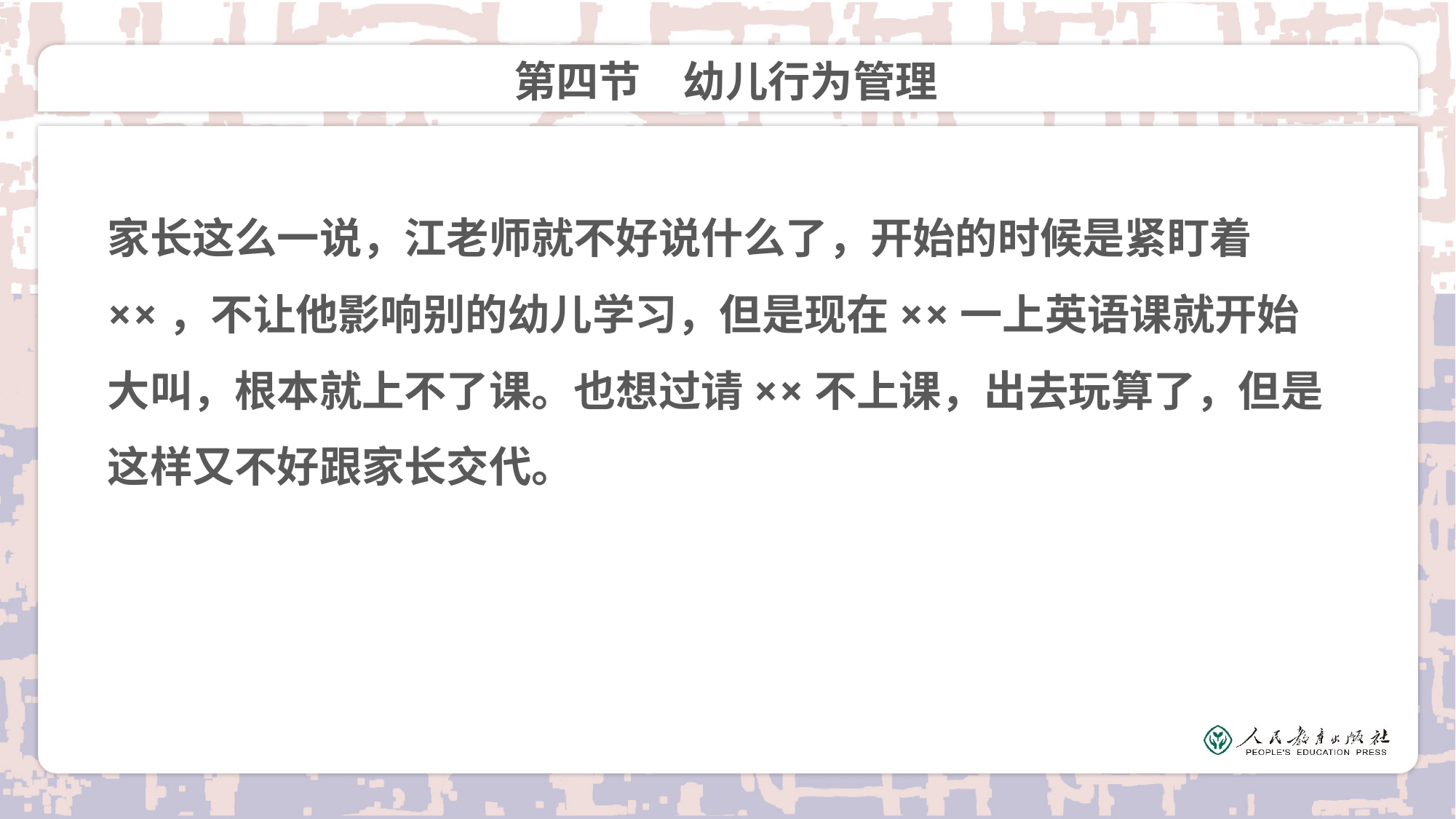

# 第四节　幼儿行为管理
家长这么一说，江老师就不好说什么了，开始的时候是紧盯着××，不让他影响别的幼儿学习，但是现在××一上英语课就开始大叫，根本就上不了课。也想过请××不上课，出去玩算了，但是这样又不好跟家长交代。